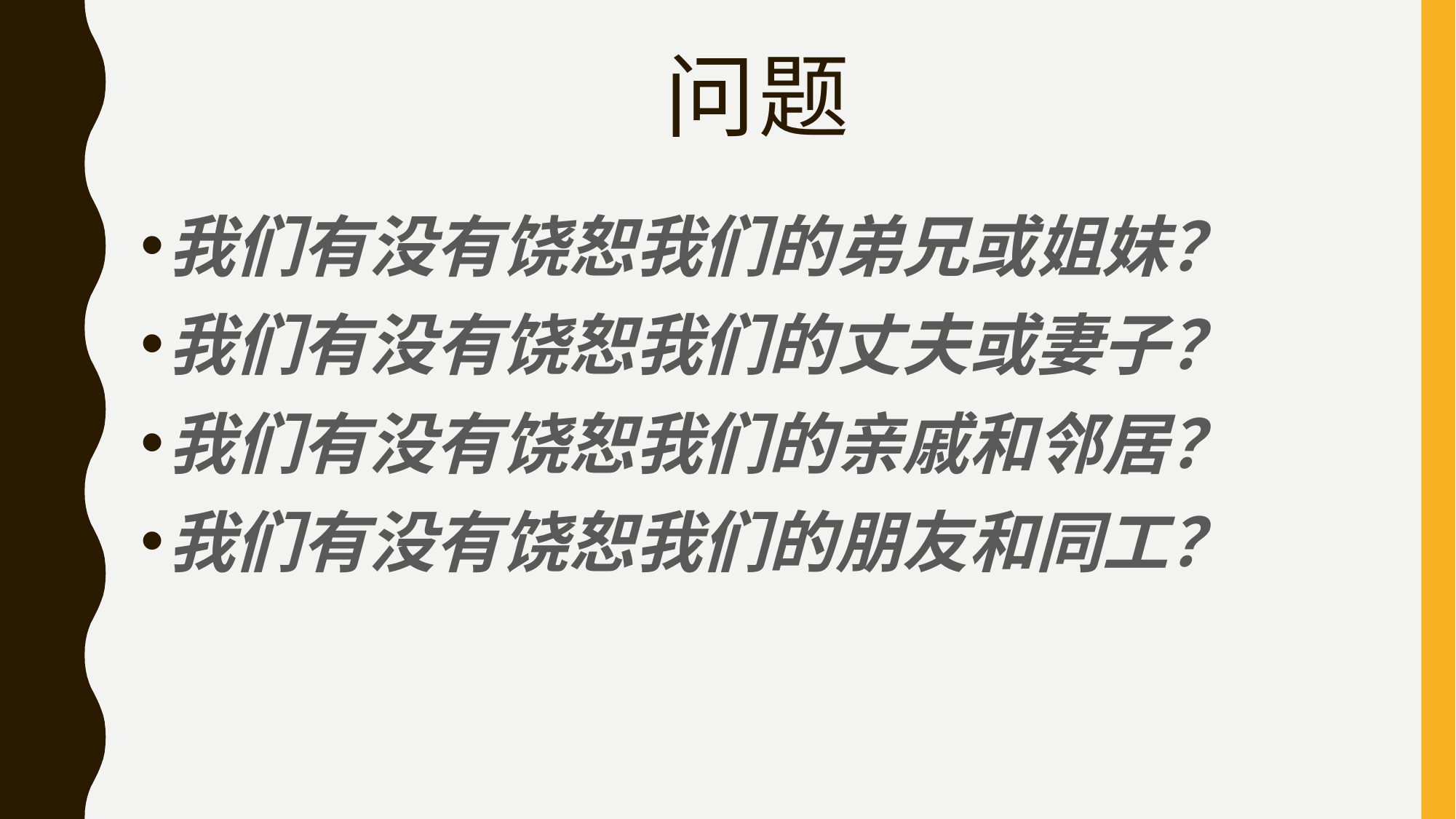

# 问题

我们有没有饶恕我们的弟兄或姐妹？
我们有没有饶恕我们的丈夫或妻子？
我们有没有饶恕我们的亲戚和邻居？
我们有没有饶恕我们的朋友和同工？